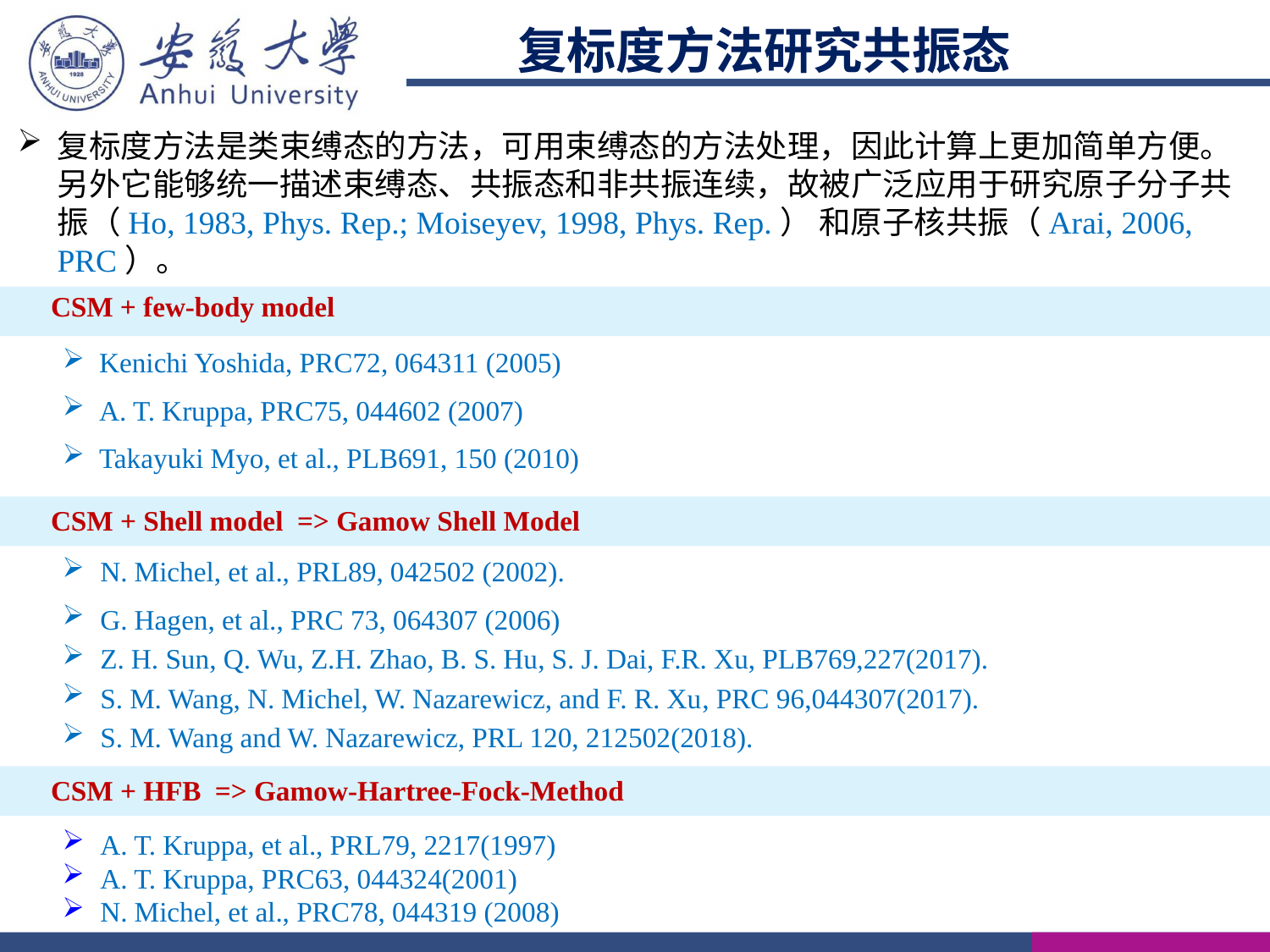

复标度方法研究共振态
复标度方法是类束缚态的方法，可用束缚态的方法处理，因此计算上更加简单方便。另外它能够统一描述束缚态、共振态和非共振连续，故被广泛应用于研究原子分子共振（Ho, 1983, Phys. Rep.; Moiseyev, 1998, Phys. Rep.） 和原子核共振（Arai, 2006, PRC）。
CSM + few-body model
Kenichi Yoshida, PRC72, 064311 (2005)
A. T. Kruppa, PRC75, 044602 (2007)
Takayuki Myo, et al., PLB691, 150 (2010)
CSM + Shell model  => Gamow Shell Model
N. Michel, et al., PRL89, 042502 (2002).
G. Hagen, et al., PRC 73, 064307 (2006)
Z. H. Sun, Q. Wu, Z.H. Zhao, B. S. Hu, S. J. Dai, F.R. Xu, PLB769,227(2017).
S. M. Wang, N. Michel, W. Nazarewicz, and F. R. Xu, PRC 96,044307(2017).
S. M. Wang and W. Nazarewicz, PRL 120, 212502(2018).

CSM + HFB  => Gamow-Hartree-Fock-Method
A. T. Kruppa, et al., PRL79, 2217(1997)
A. T. Kruppa, PRC63, 044324(2001)
N. Michel, et al., PRC78, 044319 (2008)